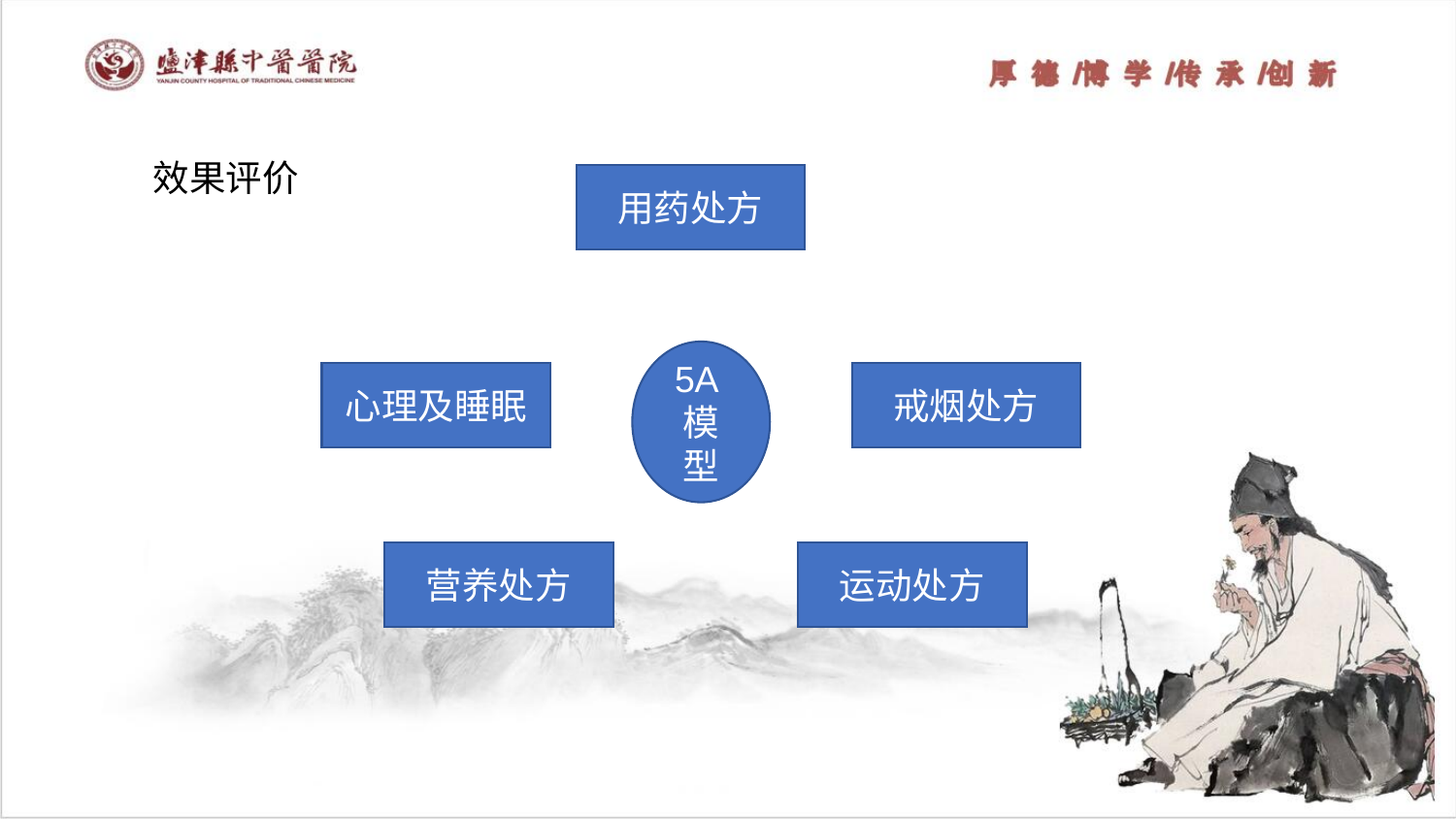

效果评价
用药处方
5A模型
心理及睡眠
戒烟处方
营养处方
运动处方